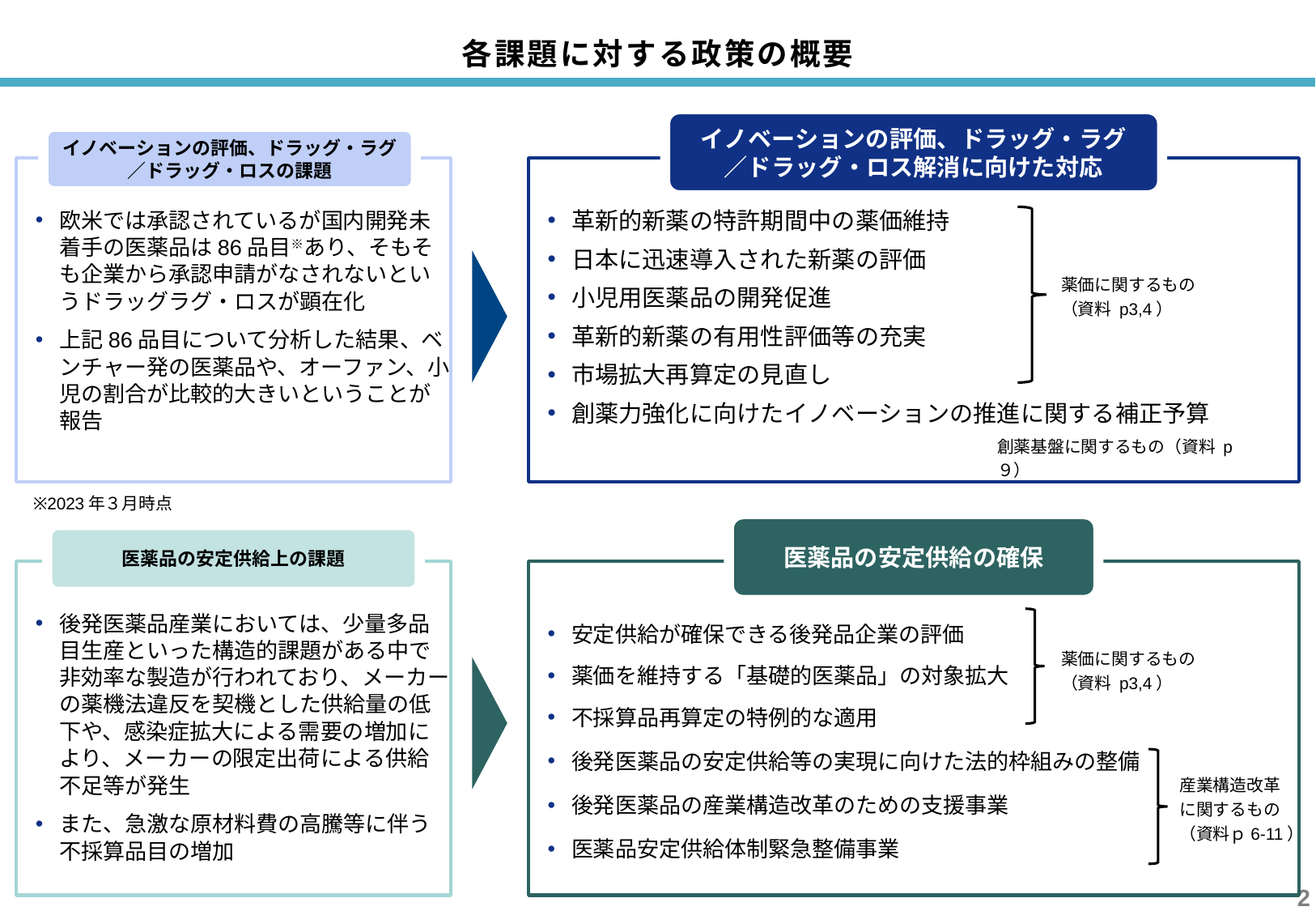

各課題に対する政策の概要
イノベーションの評価、ドラッグ・ラグ
／ドラッグ・ロス解消に向けた対応
イノベーションの評価、ドラッグ・ラグ
／ドラッグ・ロスの課題
革新的新薬の特許期間中の薬価維持
日本に迅速導入された新薬の評価
小児用医薬品の開発促進
革新的新薬の有用性評価等の充実
市場拡大再算定の見直し
創薬力強化に向けたイノベーションの推進に関する補正予算
欧米では承認されているが国内開発未着手の医薬品は86品目※あり、そもそも企業から承認申請がなされないというドラッグラグ・ロスが顕在化
上記86品目について分析した結果、ベンチャー発の医薬品や、オーファン、小児の割合が比較的大きいということが報告

薬価に関するもの
（資料 p3,4）

創薬基盤に関するもの（資料 p９）
※2023年３月時点
医薬品の安定供給の確保
医薬品の安定供給上の課題
後発医薬品産業においては、少量多品目生産といった構造的課題がある中で非効率な製造が行われており、メーカーの薬機法違反を契機とした供給量の低下や、感染症拡大による需要の増加により、メーカーの限定出荷による供給不足等が発生
また、急激な原材料費の高騰等に伴う不採算品目の増加

安定供給が確保できる後発品企業の評価
薬価を維持する「基礎的医薬品」の対象拡大
不採算品再算定の特例的な適用
後発医薬品の安定供給等の実現に向けた法的枠組みの整備
後発医薬品の産業構造改革のための支援事業
医薬品安定供給体制緊急整備事業

薬価に関するもの
（資料 p3,4）

産業構造改革
に関するもの（資料ｐ6-11）